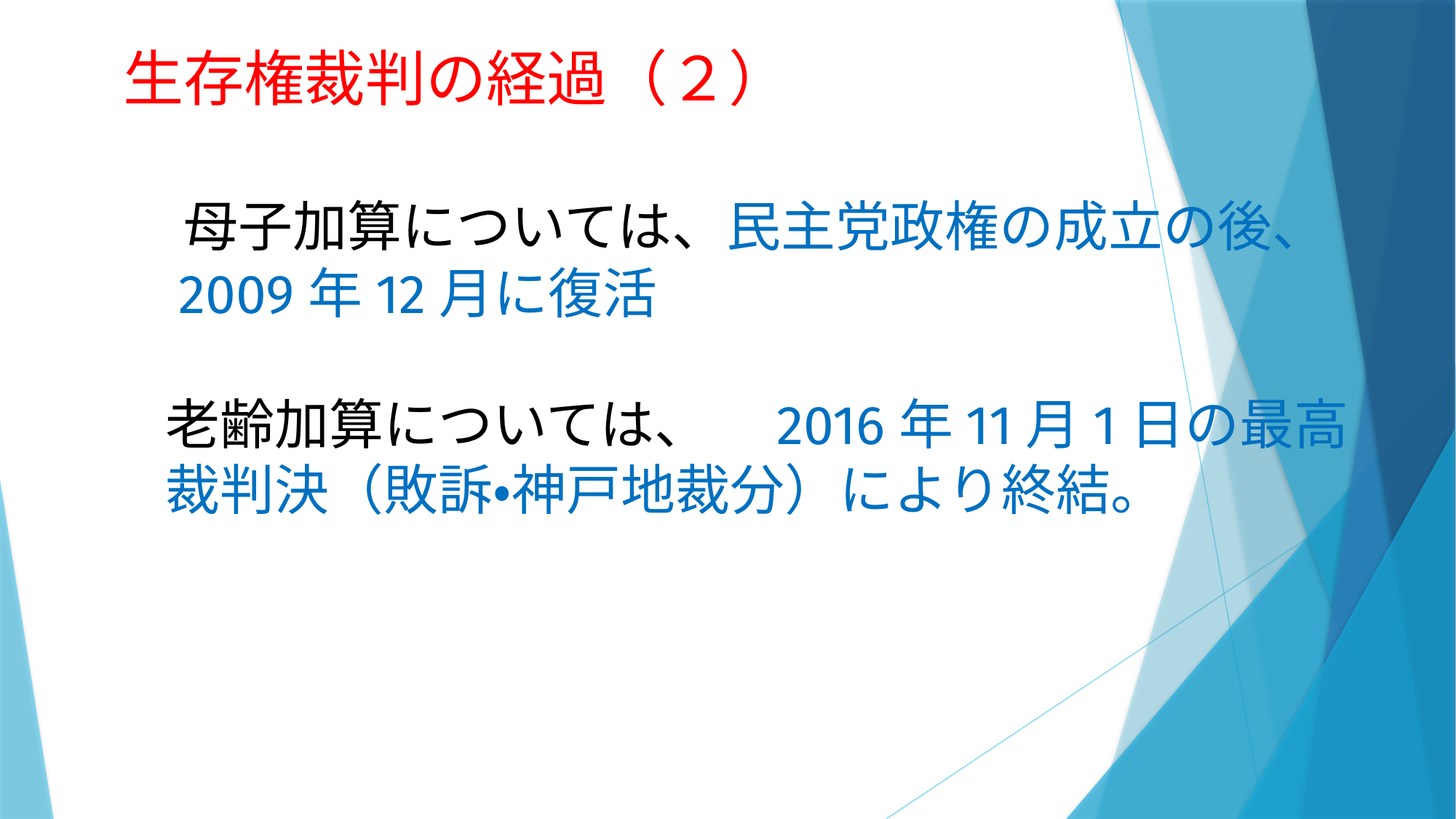

生存権裁判の経過（２）

　　　母子加算については、民主党政権の成立の後、
　　　2009年12月に復活

　　　老齢加算については、　2016年11月1日の最高
　　　裁判決（敗訴・神戸地裁分）により終結。